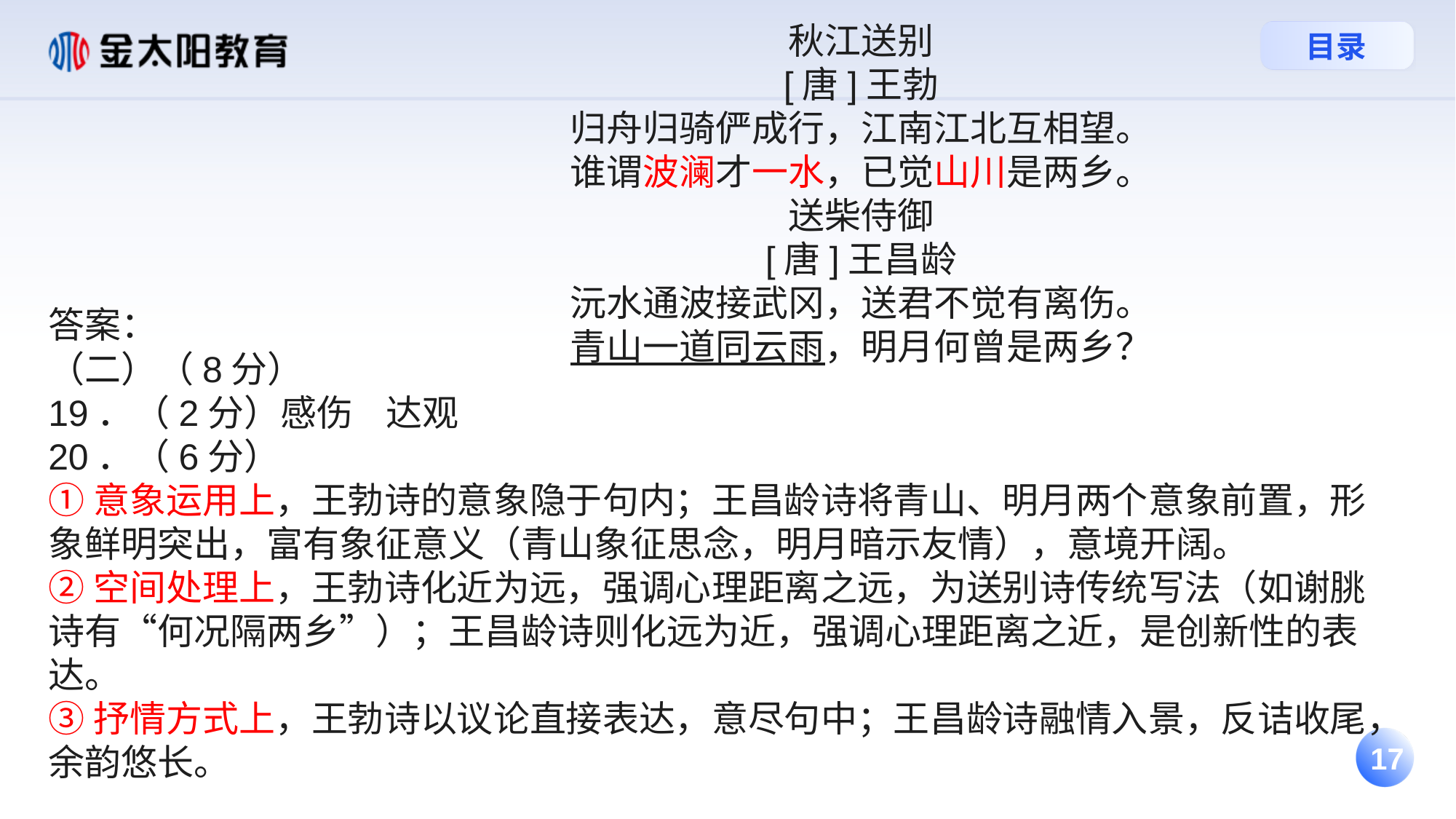

秋江送别
[唐]王勃
归舟归骑俨成行，江南江北互相望。
谁谓波澜才一水，已觉山川是两乡。
送柴侍御
[唐]王昌龄
沅水通波接武冈，送君不觉有离伤。
青山一道同云雨，明月何曾是两乡？

答案：
（二）（8分）
19．（2分）感伤    达观
20．（6分）
①意象运用上，王勃诗的意象隐于句内；王昌龄诗将青山、明月两个意象前置，形象鲜明突出，富有象征意义（青山象征思念，明月暗示友情），意境开阔。
②空间处理上，王勃诗化近为远，强调心理距离之远，为送别诗传统写法（如谢朓诗有“何况隔两乡”）；王昌龄诗则化远为近，强调心理距离之近，是创新性的表达。
③抒情方式上，王勃诗以议论直接表达，意尽句中；王昌龄诗融情入景，反诘收尾，余韵悠长。